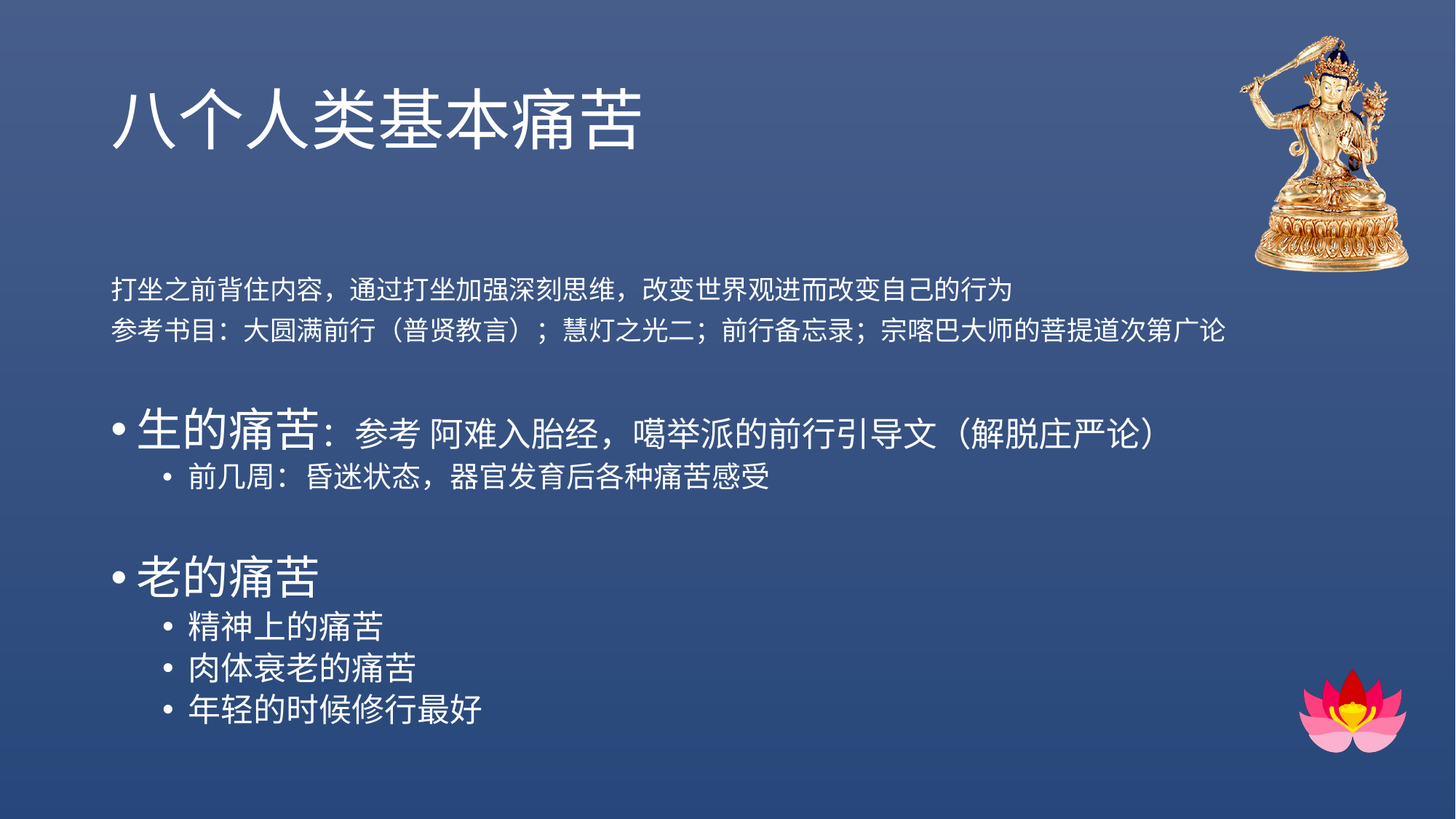

# 八个人类基本痛苦

打坐之前背住内容，通过打坐加强深刻思维，改变世界观进而改变自己的行为
参考书目：大圆满前行（普贤教言）；慧灯之光二；前行备忘录；宗喀巴大师的菩提道次第广论

生的痛苦：参考 阿难入胎经，噶举派的前行引导文（解脱庄严论）
前几周：昏迷状态，器官发育后各种痛苦感受

老的痛苦
精神上的痛苦
肉体衰老的痛苦
年轻的时候修行最好